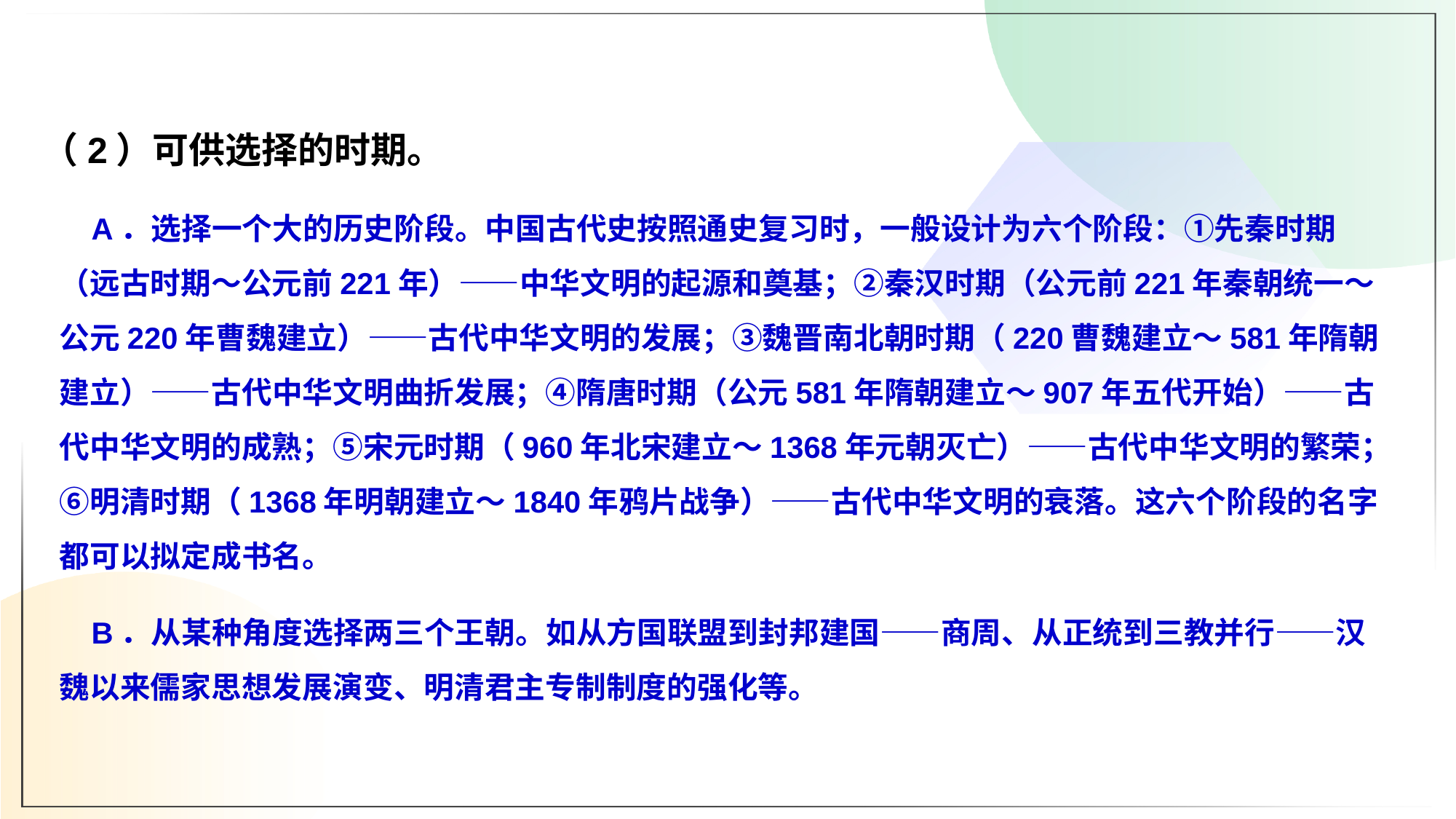

（2）可供选择的时期。
A．选择一个大的历史阶段。中国古代史按照通史复习时，一般设计为六个阶段：①先秦时期（远古时期～公元前221年）——中华文明的起源和奠基；②秦汉时期（公元前221年秦朝统一～公元220年曹魏建立）——古代中华文明的发展；③魏晋南北朝时期（220曹魏建立～581年隋朝建立）——古代中华文明曲折发展；④隋唐时期（公元581年隋朝建立～907年五代开始）——古代中华文明的成熟；⑤宋元时期（960年北宋建立～1368年元朝灭亡）——古代中华文明的繁荣；⑥明清时期（1368年明朝建立～1840年鸦片战争）——古代中华文明的衰落。这六个阶段的名字都可以拟定成书名。
B．从某种角度选择两三个王朝。如从方国联盟到封邦建国——商周、从正统到三教并行——汉魏以来儒家思想发展演变、明清君主专制制度的强化等。